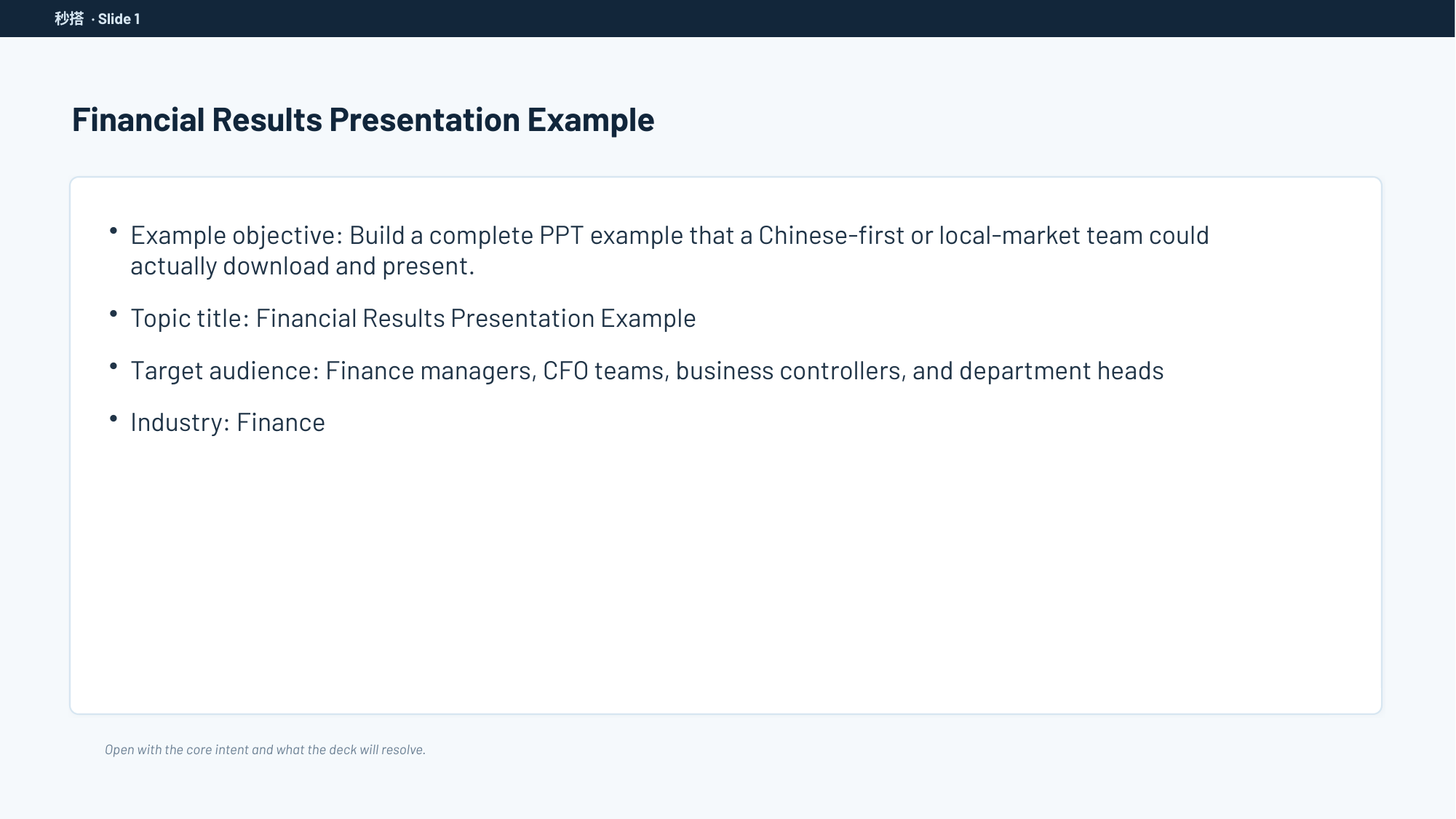

秒搭 · Slide 1
Financial Results Presentation Example

Example objective: Build a complete PPT example that a Chinese-first or local-market team could actually download and present.
Topic title: Financial Results Presentation Example
Target audience: Finance managers, CFO teams, business controllers, and department heads
Industry: Finance
Open with the core intent and what the deck will resolve.